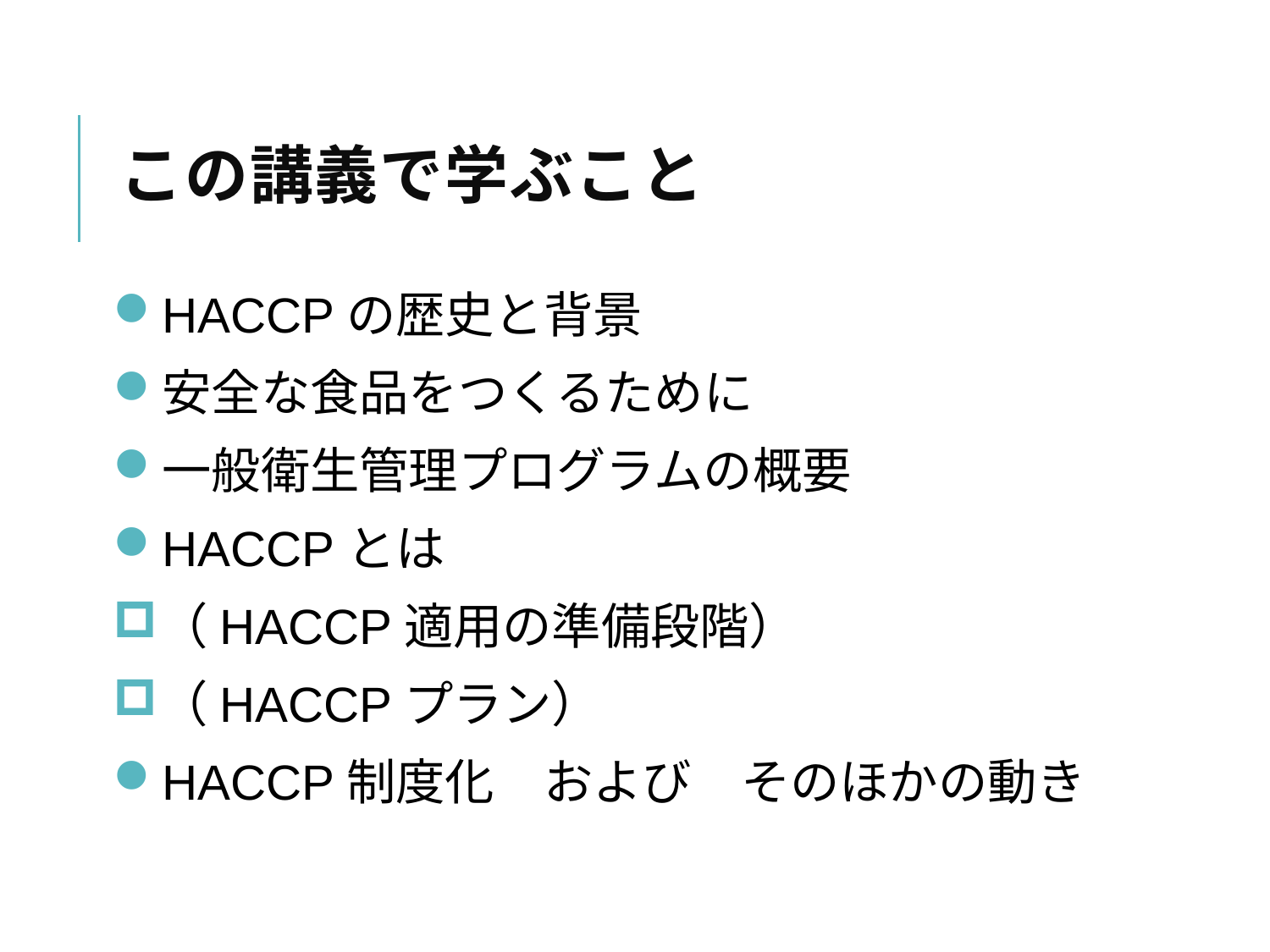

# この講義で学ぶこと
HACCPの歴史と背景
安全な食品をつくるために
一般衛生管理プログラムの概要
HACCPとは
（HACCP適用の準備段階）
（HACCPプラン）
HACCP制度化　および　そのほかの動き